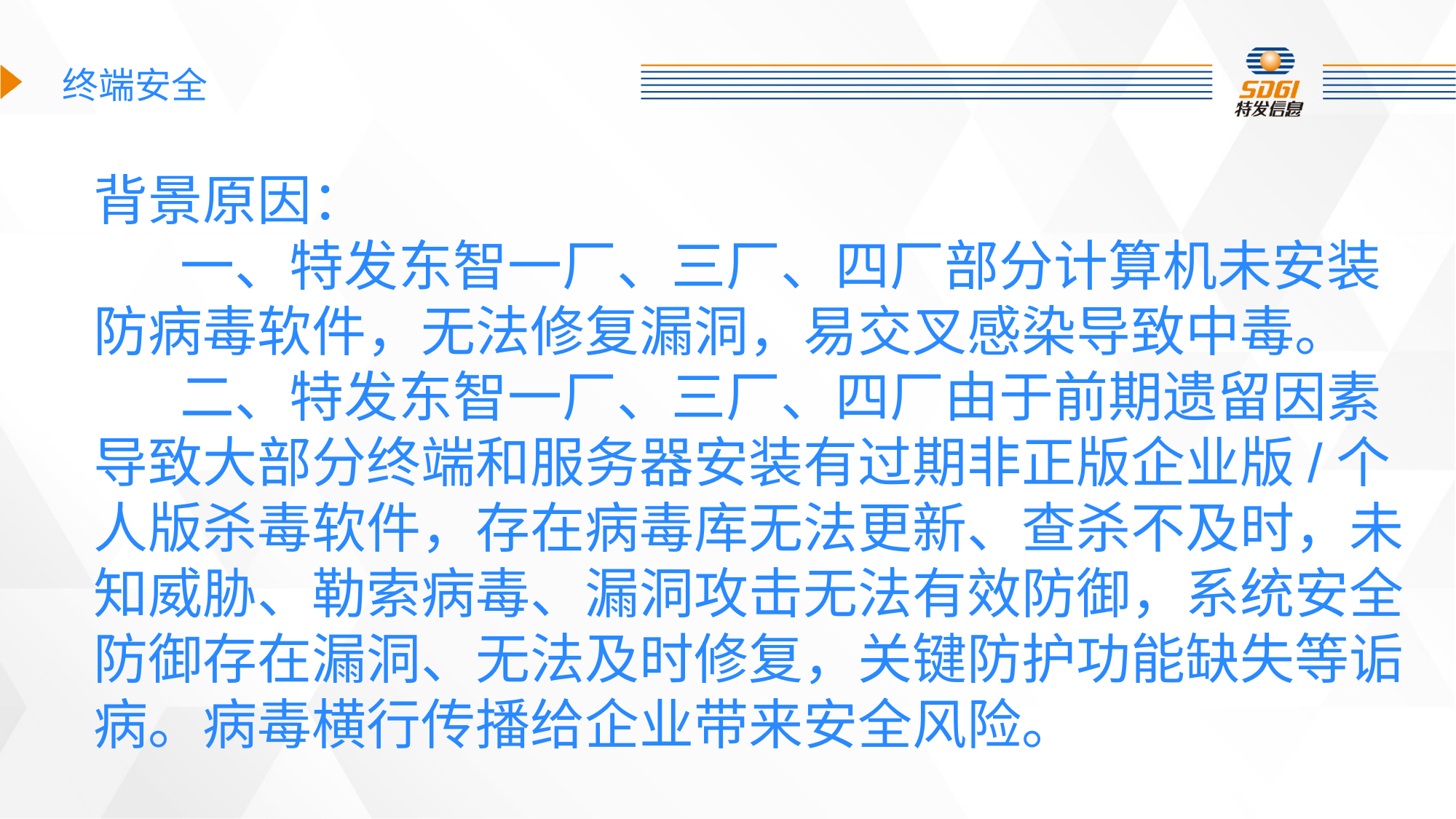

终端安全
背景原因：
      一、特发东智一厂、三厂、四厂部分计算机未安装防病毒软件，无法修复漏洞，易交叉感染导致中毒。
      二、特发东智一厂、三厂、四厂由于前期遗留因素导致大部分终端和服务器安装有过期非正版企业版/个人版杀毒软件，存在病毒库无法更新、查杀不及时，未知威胁、勒索病毒、漏洞攻击无法有效防御，系统安全防御存在漏洞、无法及时修复，关键防护功能缺失等诟病。病毒横行传播给企业带来安全风险。